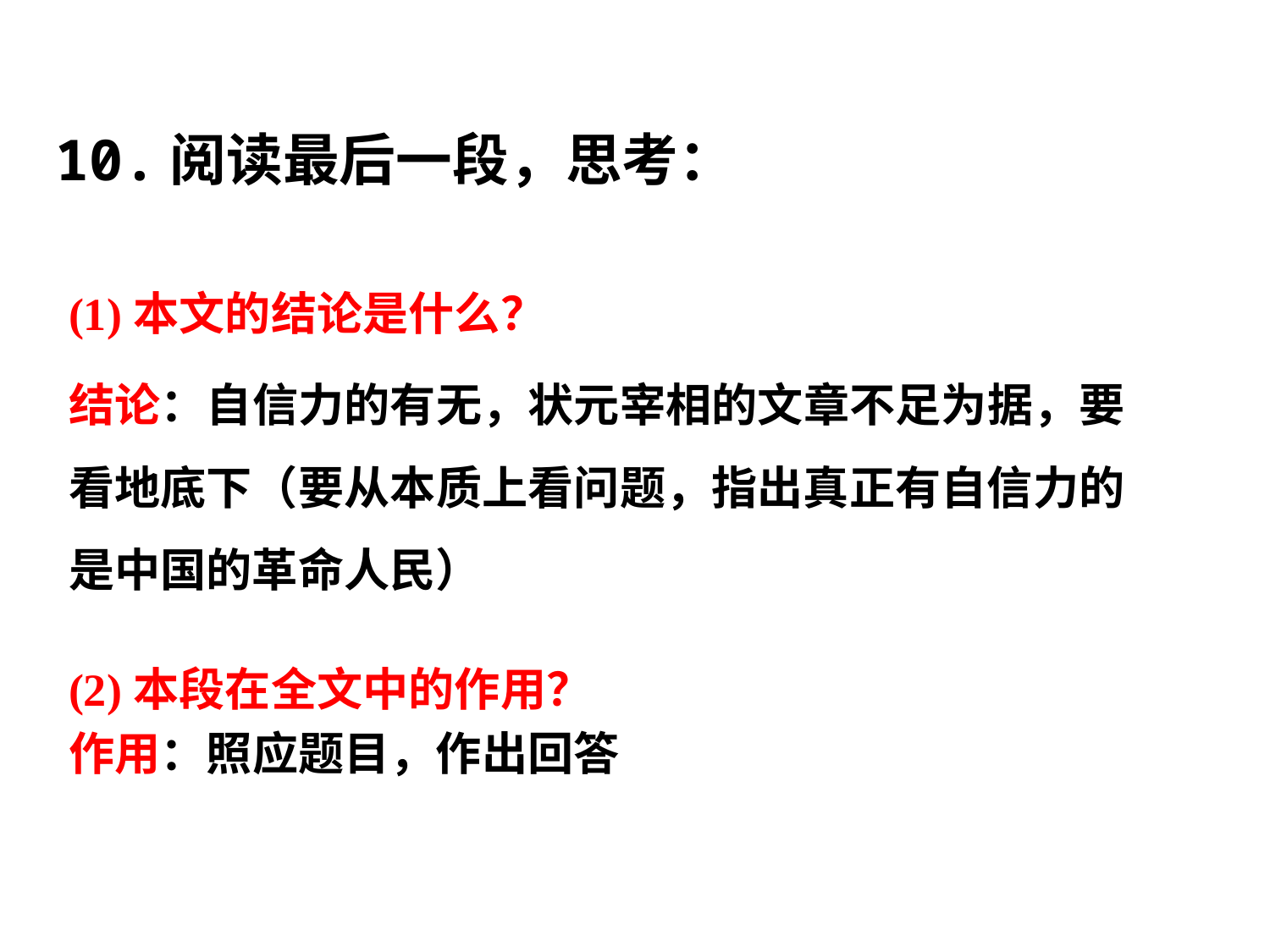

10.阅读最后一段，思考：
(1)本文的结论是什么？
结论：自信力的有无，状元宰相的文章不足为据，要看地底下（要从本质上看问题，指出真正有自信力的是中国的革命人民）
(2)本段在全文中的作用？
作用：照应题目，作出回答